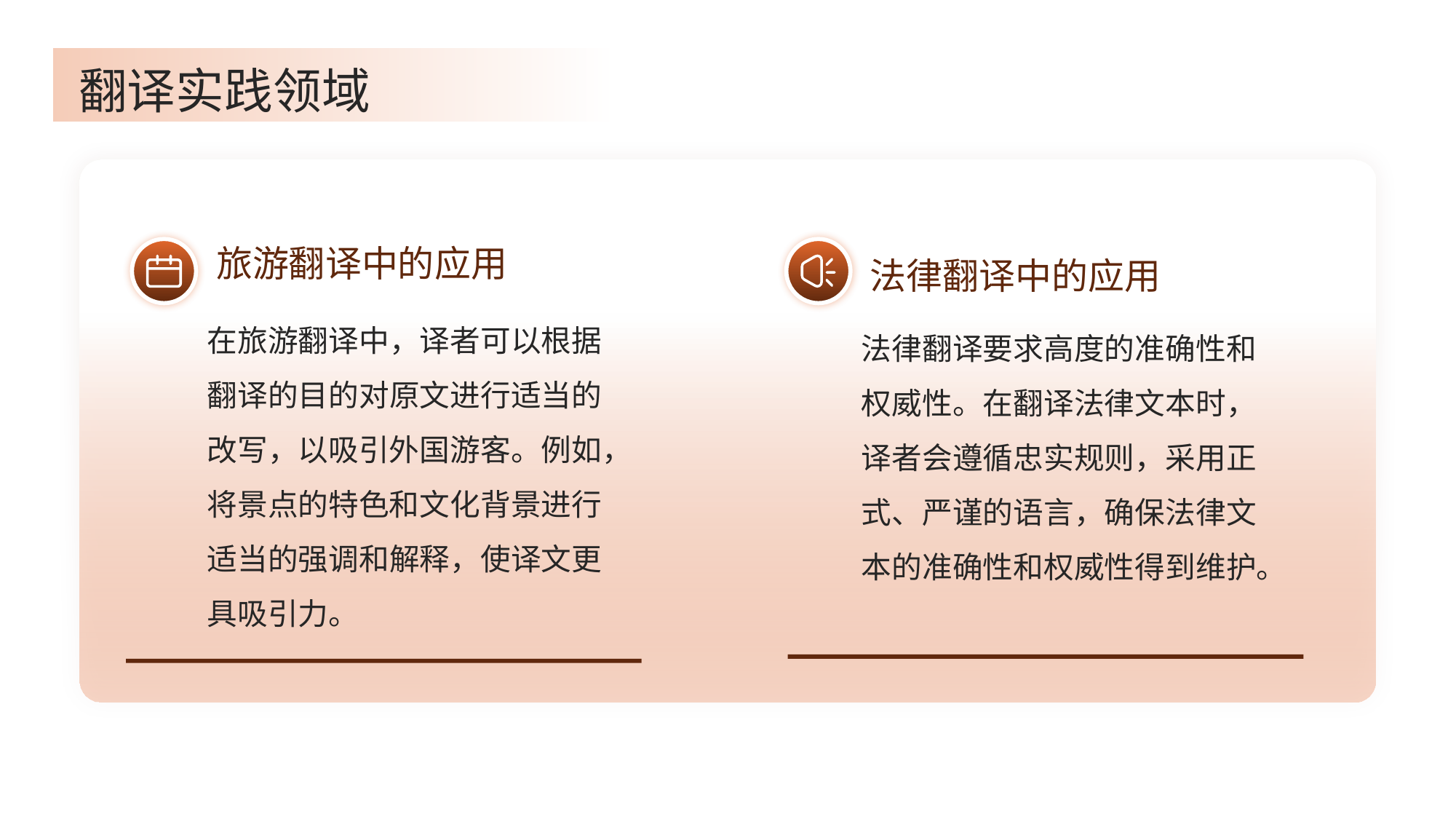

翻译实践领域

旅游翻译中的应用

法律翻译中的应用

在旅游翻译中，译者可以根据翻译的目的对原文进行适当的改写，以吸引外国游客。例如，将景点的特色和文化背景进行适当的强调和解释，使译文更具吸引力。
法律翻译要求高度的准确性和权威性。在翻译法律文本时，译者会遵循忠实规则，采用正式、严谨的语言，确保法律文本的准确性和权威性得到维护。